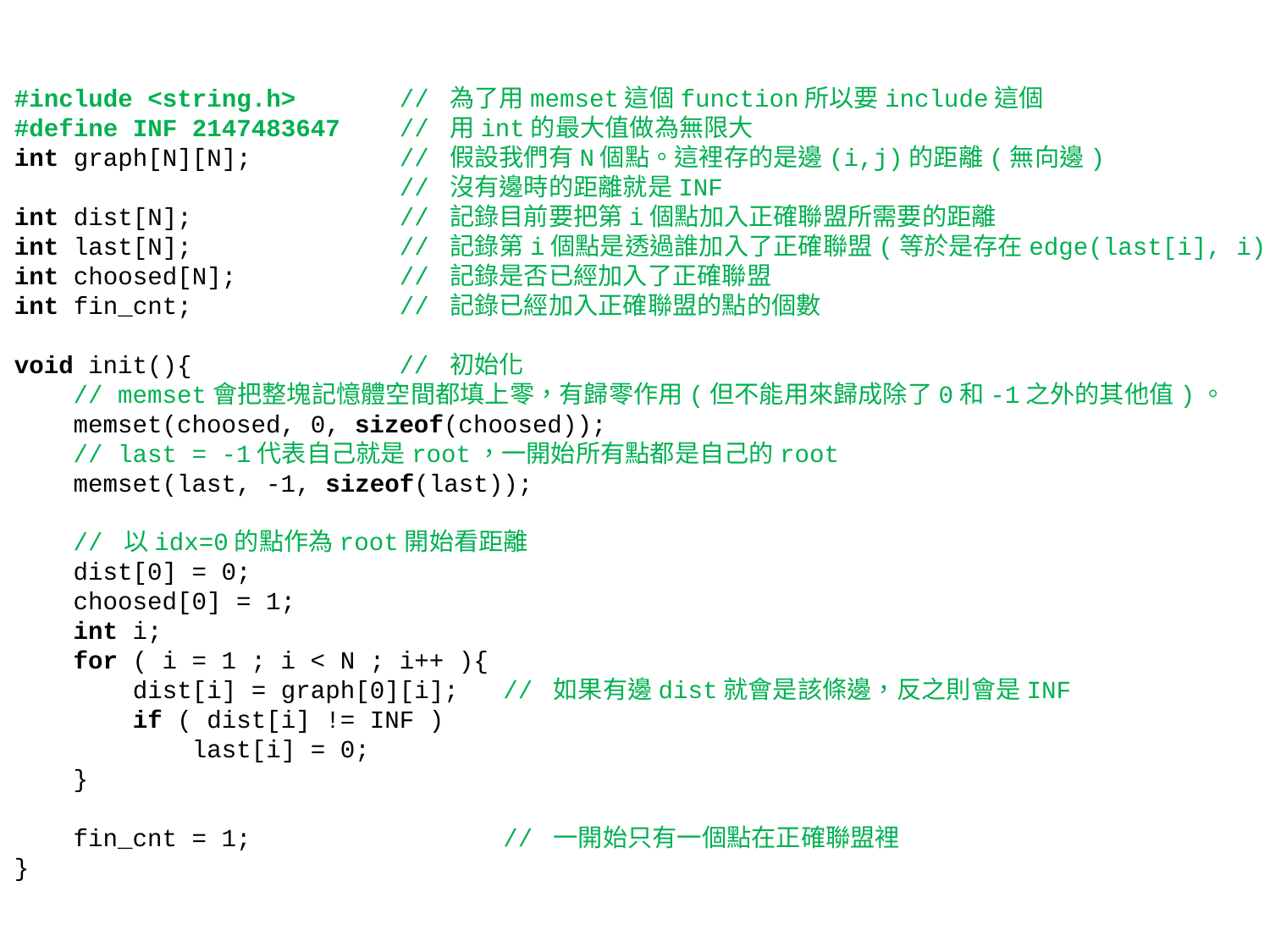

#include <string.h>       // 為了用memset這個function所以要include這個
#define INF 2147483647    // 用int的最大值做為無限大
int graph[N][N];          // 假設我們有N個點。這裡存的是邊(i,j)的距離(無向邊)
                          // 沒有邊時的距離就是INF
int dist[N];              // 記錄目前要把第i個點加入正確聯盟所需要的距離
int last[N];              // 記錄第i個點是透過誰加入了正確聯盟(等於是存在edge(last[i], i))
int choosed[N];           // 記錄是否已經加入了正確聯盟
int fin_cnt;              // 記錄已經加入正確聯盟的點的個數

void init(){              // 初始化
    // memset會把整塊記憶體空間都填上零，有歸零作用(但不能用來歸成除了0和-1之外的其他值)。
    memset(choosed, 0, sizeof(choosed));
    // last = -1代表自己就是root，一開始所有點都是自己的root
    memset(last, -1, sizeof(last));

    // 以idx=0的點作為root開始看距離
    dist[0] = 0;
    choosed[0] = 1;
    int i;
    for ( i = 1 ; i < N ; i++ ){
        dist[i] = graph[0][i];   // 如果有邊dist就會是該條邊，反之則會是INF
        if ( dist[i] != INF )
            last[i] = 0;
    }

    fin_cnt = 1;                 // 一開始只有一個點在正確聯盟裡
}